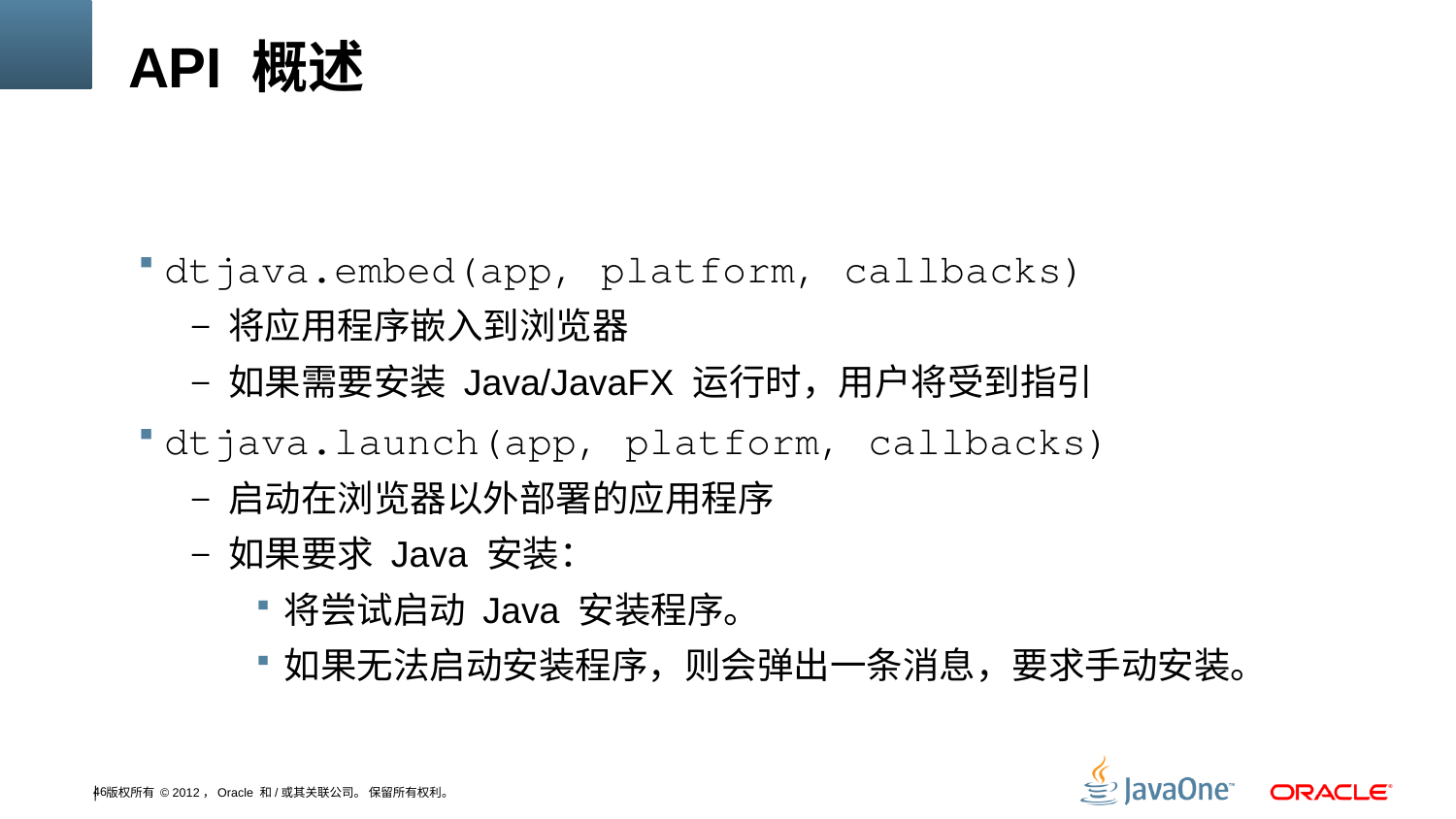

# API 概述

dtjava.embed(app, platform, callbacks)
将应用程序嵌入到浏览器
如果需要安装 Java/JavaFX 运行时，用户将受到指引
dtjava.launch(app, platform, callbacks)
启动在浏览器以外部署的应用程序
如果要求 Java 安装：
将尝试启动 Java 安装程序。
如果无法启动安装程序，则会弹出一条消息，要求手动安装。